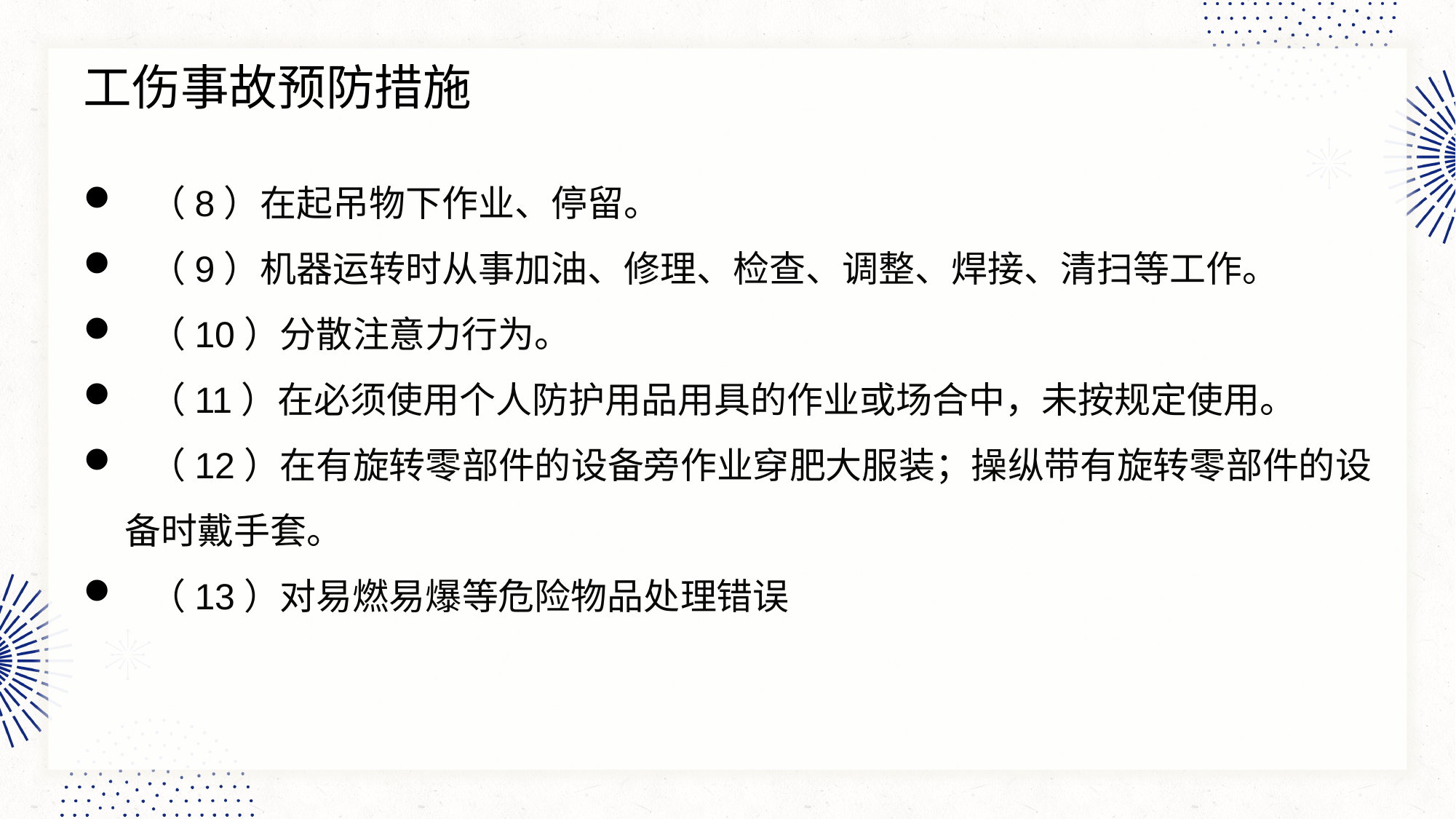

工伤事故预防措施
  （8）在起吊物下作业、停留。
  （9）机器运转时从事加油、修理、检查、调整、焊接、清扫等工作。
  （10）分散注意力行为。
  （11）在必须使用个人防护用品用具的作业或场合中，未按规定使用。
  （12）在有旋转零部件的设备旁作业穿肥大服装；操纵带有旋转零部件的设备时戴手套。
  （13）对易燃易爆等危险物品处理错误